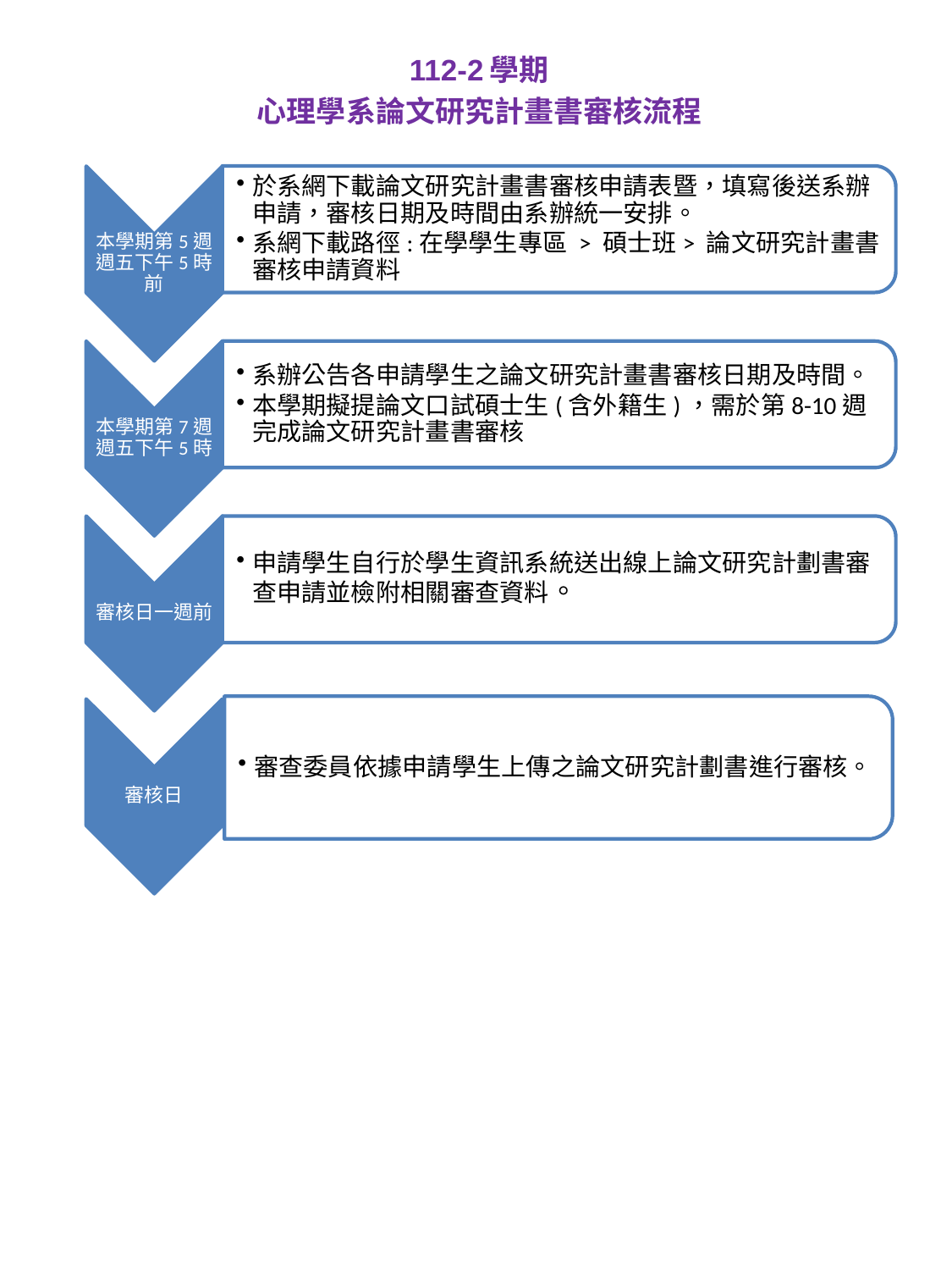

112-2學期
心理學系論文研究計畫書審核流程
本學期第5週週五下午5時前
於系網下載論文研究計畫書審核申請表暨，填寫後送系辦申請，審核日期及時間由系辦統一安排。
系網下載路徑:在學學生專區 > 碩士班> 論文研究計畫書審核申請資料
本學期第7週週五下午5時
系辦公告各申請學生之論文研究計畫書審核日期及時間。
本學期擬提論文口試碩士生(含外籍生)，需於第8-10週完成論文研究計畫書審核
審核日一週前
申請學生自行於學生資訊系統送出線上論文研究計劃書審查申請並檢附相關審查資料。
審核日
審查委員依據申請學生上傳之論文研究計劃書進行審核。